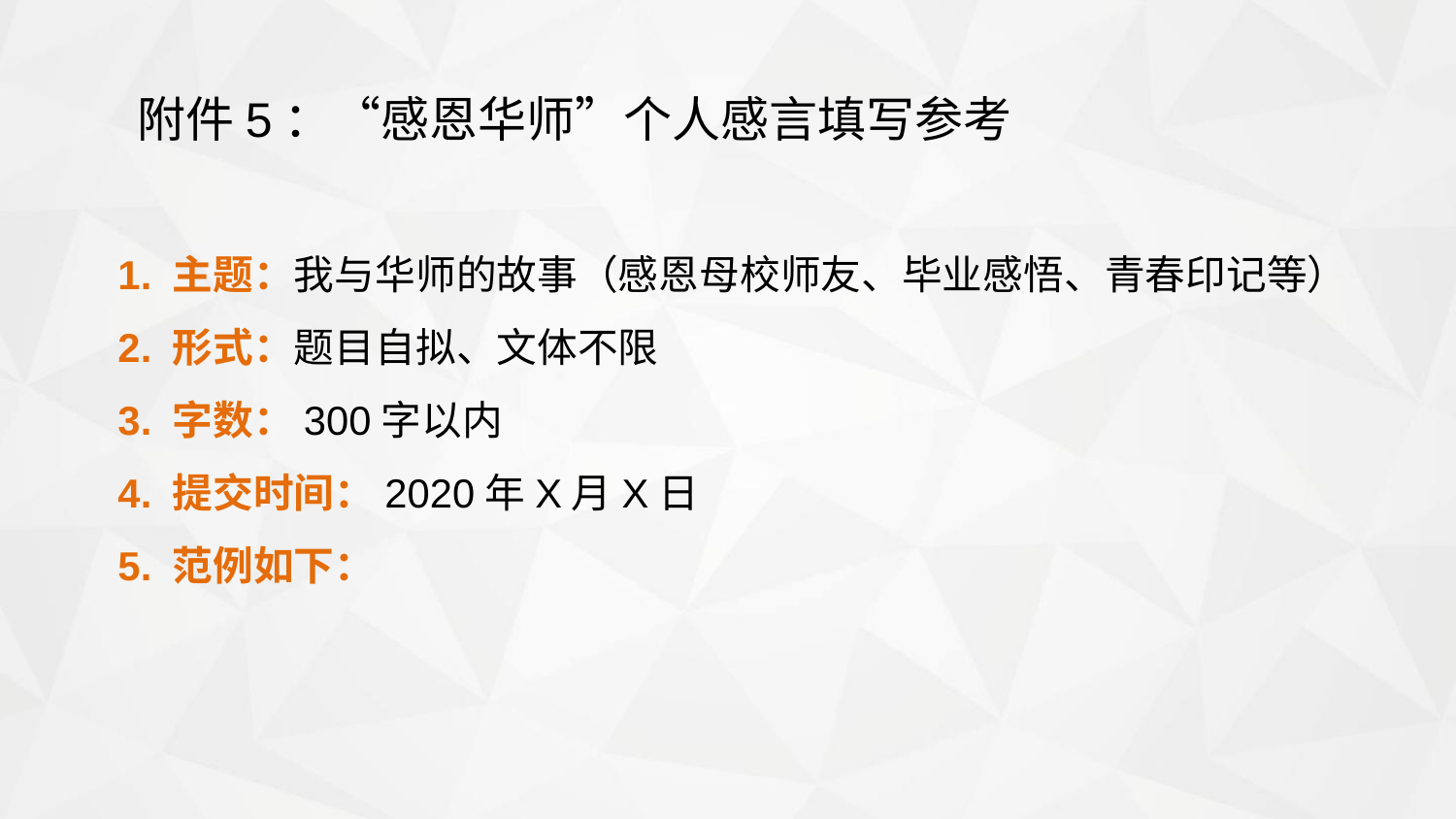

附件5：“感恩华师”个人感言填写参考
1. 主题：我与华师的故事（感恩母校师友、毕业感悟、青春印记等）
2. 形式：题目自拟、文体不限
3. 字数：300字以内
4. 提交时间：2020年X月X日
5. 范例如下：